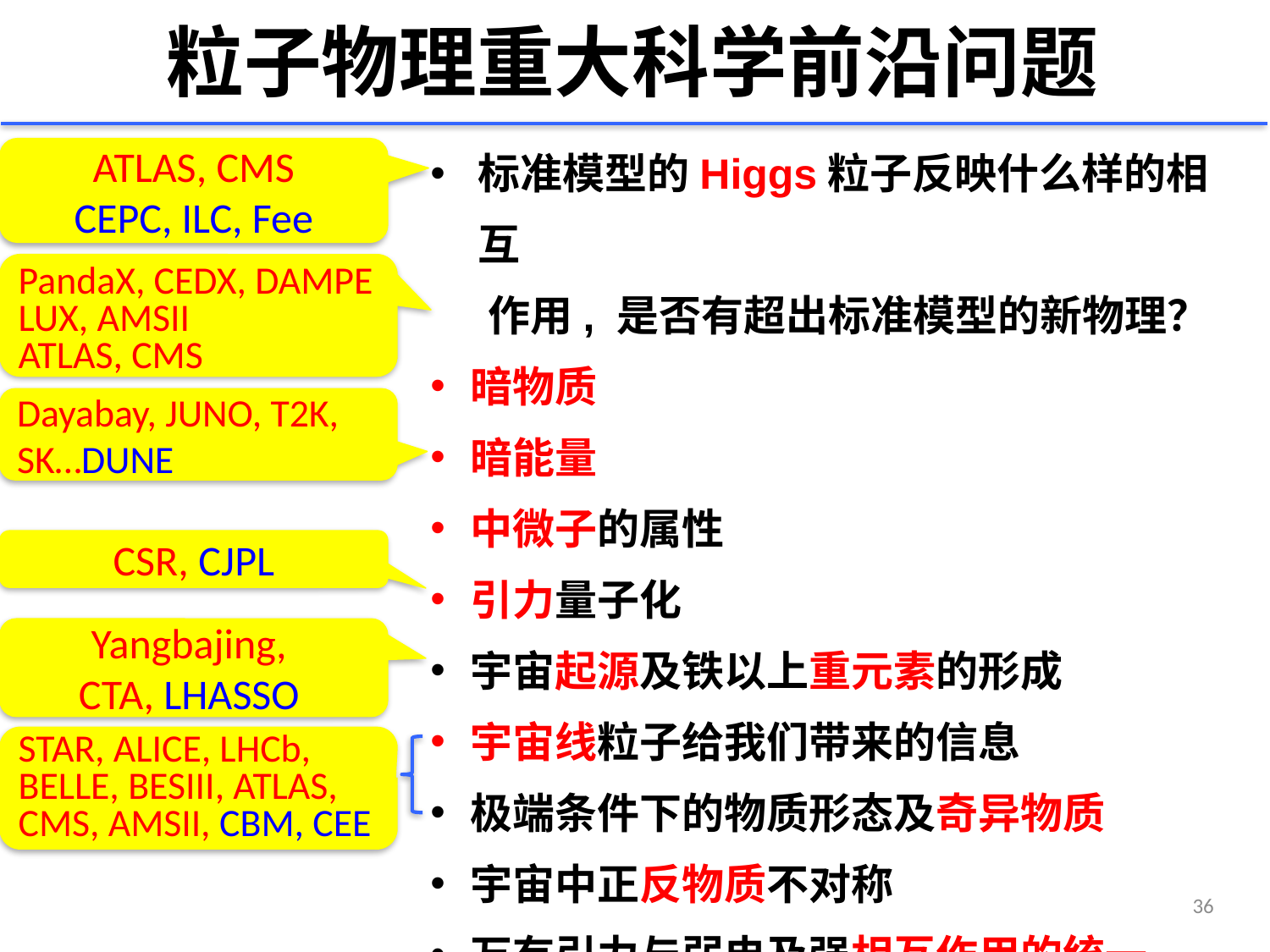

# 粒子物理重大科学前沿问题
标准模型的Higgs粒子反映什么样的相互
     作用, 是否有超出标准模型的新物理？
暗物质
暗能量
中微子的属性
引力量子化
宇宙起源及铁以上重元素的形成
宇宙线粒子给我们带来的信息
极端条件下的物质形态及奇异物质
宇宙中正反物质不对称
万有引力与弱电及强相互作用的统一

ATLAS, CMS
CEPC, ILC, Fee

PandaX, CEDX, DAMPE
LUX, AMSII
ATLAS, CMS

Dayabay, JUNO, T2K, SK…DUNE

CSR, CJPL
Yangbajing,
CTA, LHASSO

STAR, ALICE, LHCb, BELLE, BESIII, ATLAS, CMS, AMSII, CBM, CEE

36